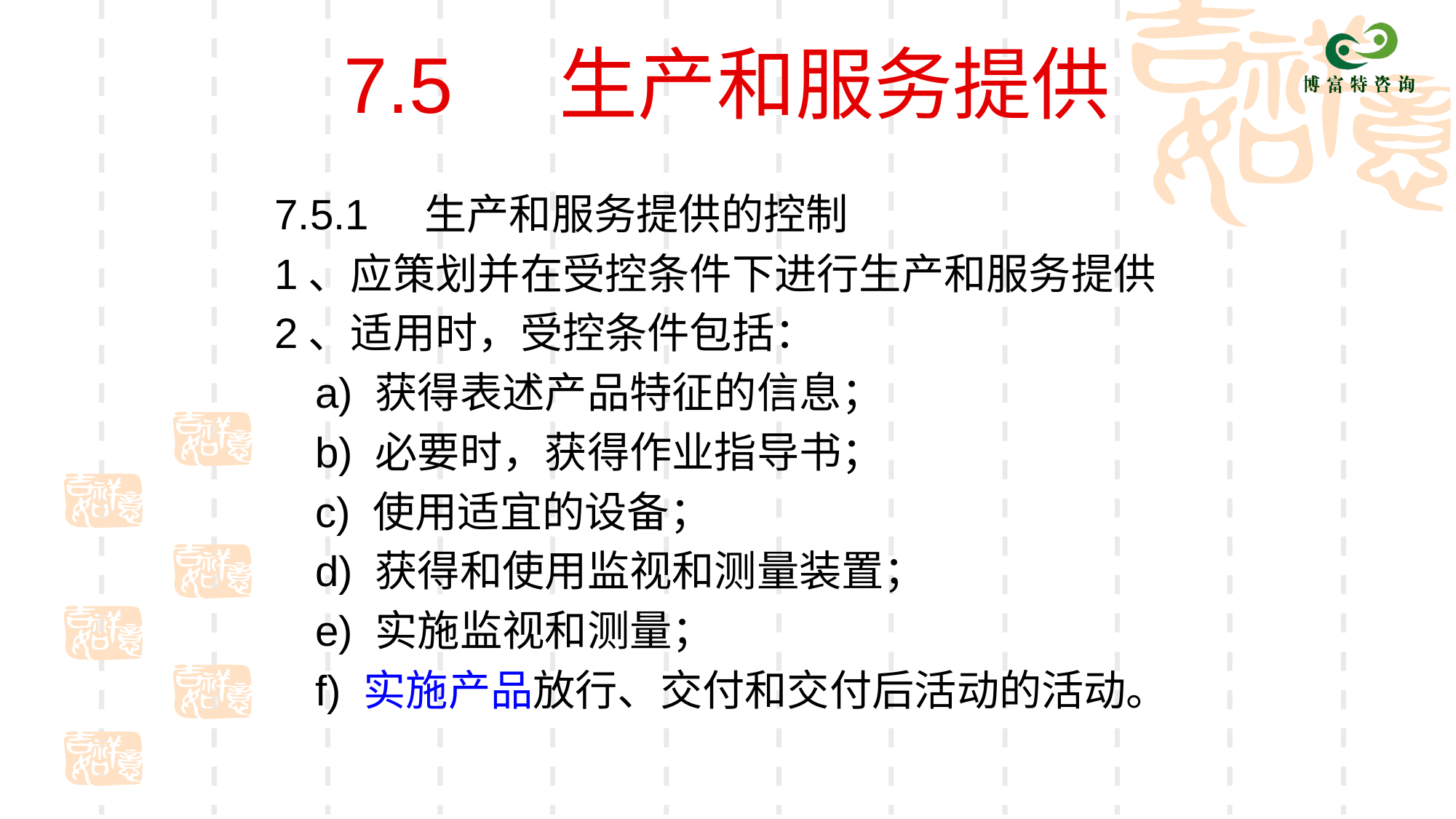

# 7.5    生产和服务提供
7.5.1	生产和服务提供的控制
1、应策划并在受控条件下进行生产和服务提供
2、适用时，受控条件包括：
	a) 获得表述产品特征的信息；
	b) 必要时，获得作业指导书；
	c) 使用适宜的设备；
	d) 获得和使用监视和测量装置；
	e) 实施监视和测量；
	f) 实施产品放行、交付和交付后活动的活动。